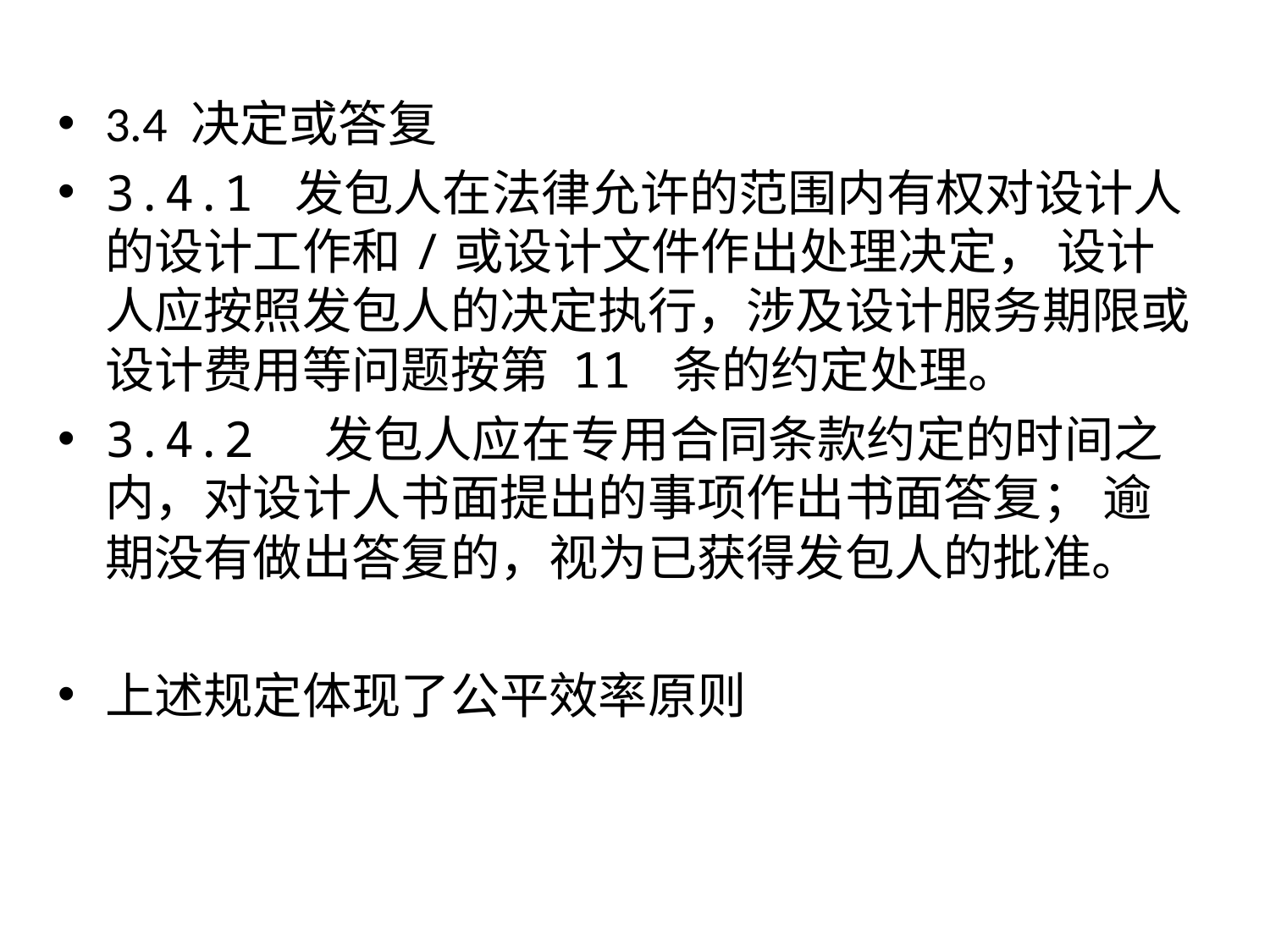

3.4 决定或答复
3.4.1 发包人在法律允许的范围内有权对设计人的设计工作和/或设计文件作出处理决定， 设计人应按照发包人的决定执行，涉及设计服务期限或设计费用等问题按第 11 条的约定处理。
3.4.2  发包人应在专用合同条款约定的时间之内，对设计人书面提出的事项作出书面答复； 逾期没有做出答复的，视为已获得发包人的批准。

上述规定体现了公平效率原则